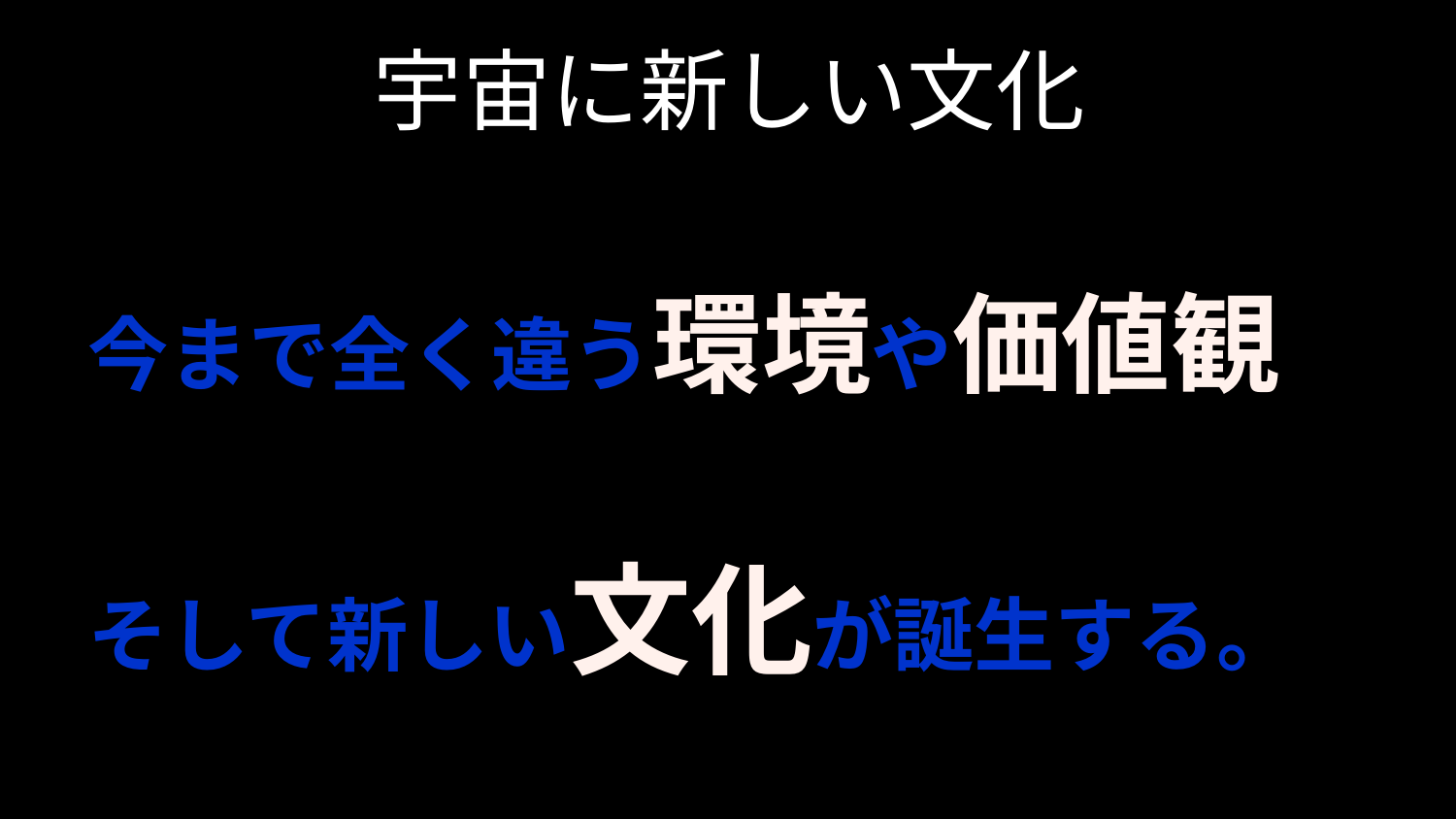

# 宇宙に新しい文化

今まで全く違う環境や価値観

そして新しい文化が誕生する。